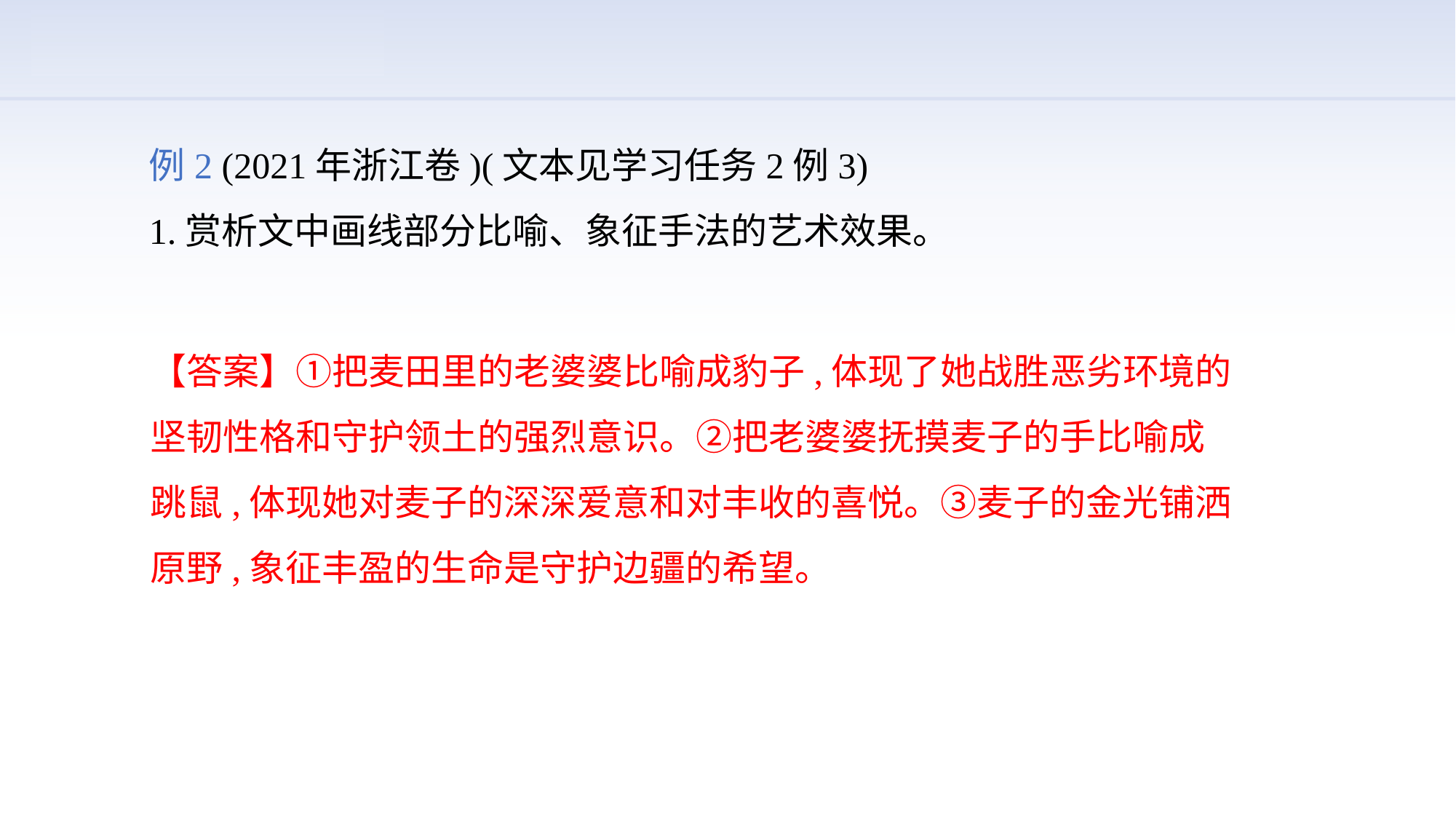

例2 (2021年浙江卷)(文本见学习任务2例3)
1.赏析文中画线部分比喻、象征手法的艺术效果。
【答案】①把麦田里的老婆婆比喻成豹子,体现了她战胜恶劣环境的坚韧性格和守护领土的强烈意识。②把老婆婆抚摸麦子的手比喻成跳鼠,体现她对麦子的深深爱意和对丰收的喜悦。③麦子的金光铺洒原野,象征丰盈的生命是守护边疆的希望。